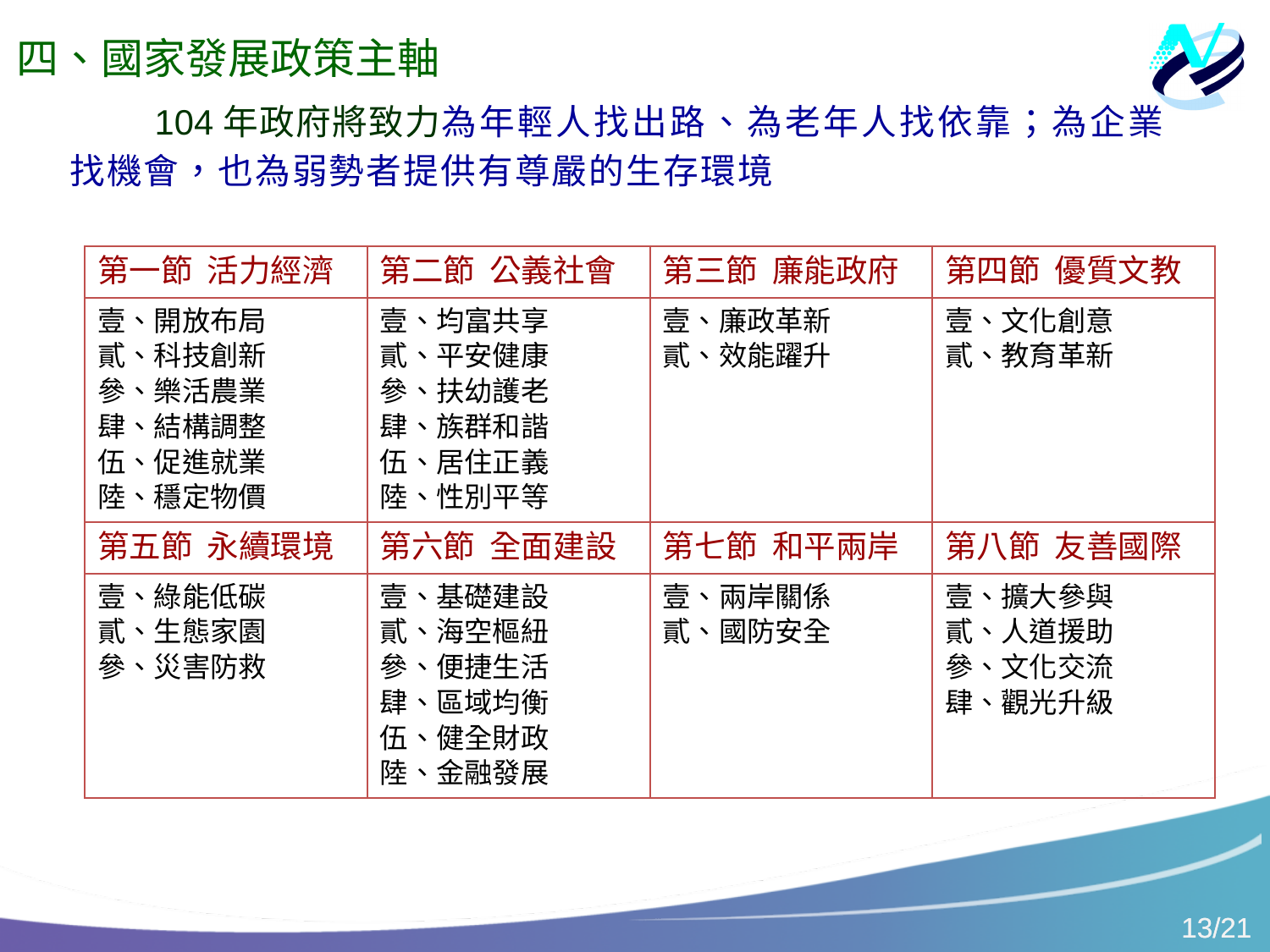

四、國家發展政策主軸
104年政府將致力為年輕人找出路、為老年人找依靠；為企業找機會，也為弱勢者提供有尊嚴的生存環境
| 第一節 活力經濟 | 第二節 公義社會 | 第三節 廉能政府 | 第四節 優質文教 |
| --- | --- | --- | --- |
| 壹、開放布局 貳、科技創新 參、樂活農業 肆、結構調整 伍、促進就業 陸、穩定物價 | 壹、均富共享 貳、平安健康 參、扶幼護老 肆、族群和諧 伍、居住正義 陸、性別平等 | 壹、廉政革新 貳、效能躍升 | 壹、文化創意 貳、教育革新 |
| 第五節 永續環境 | 第六節 全面建設 | 第七節 和平兩岸 | 第八節 友善國際 |
| 壹、綠能低碳 貳、生態家園 參、災害防救 | 壹、基礎建設 貳、海空樞紐 參、便捷生活 肆、區域均衡 伍、健全財政 陸、金融發展 | 壹、兩岸關係 貳、國防安全 | 壹、擴大參與 貳、人道援助 參、文化交流 肆、觀光升級 |